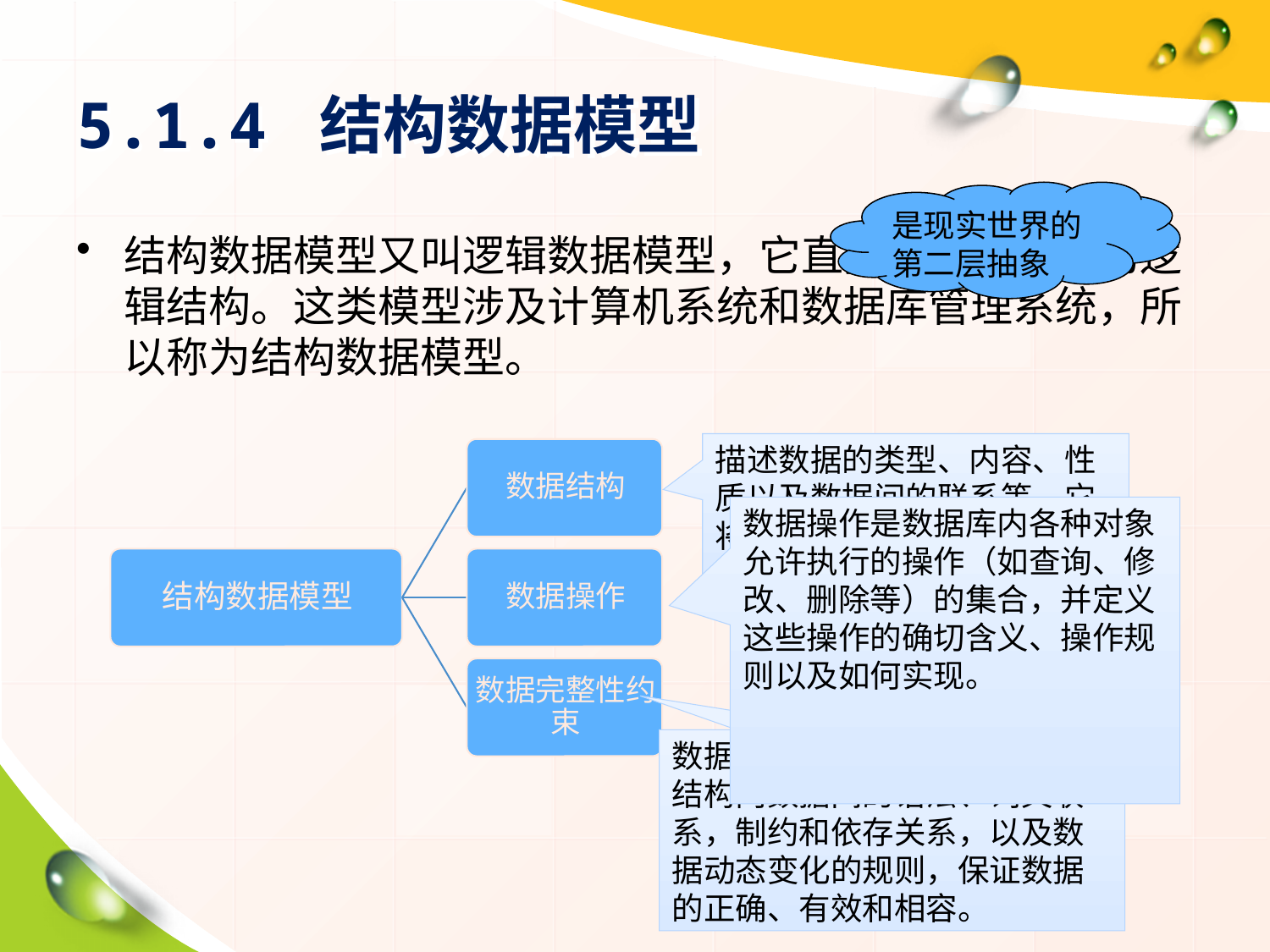

# 5.1.4 结构数据模型
是现实世界的第二层抽象
结构数据模型又叫逻辑数据模型，它直接面向数据库的逻辑结构。这类模型涉及计算机系统和数据库管理系统，所以称为结构数据模型。

描述数据的类型、内容、性质以及数据间的联系等，它将确定数据库的逻辑结构。
结构数据模型

数据结构

数据操作

数据完整性约束
数据操作是数据库内各种对象允许执行的操作（如查询、修改、删除等）的集合，并定义这些操作的确切含义、操作规则以及如何实现。
数据完整性约束主要描述数据结构内数据间的语法、词义联系，制约和依存关系，以及数据动态变化的规则，保证数据的正确、有效和相容。